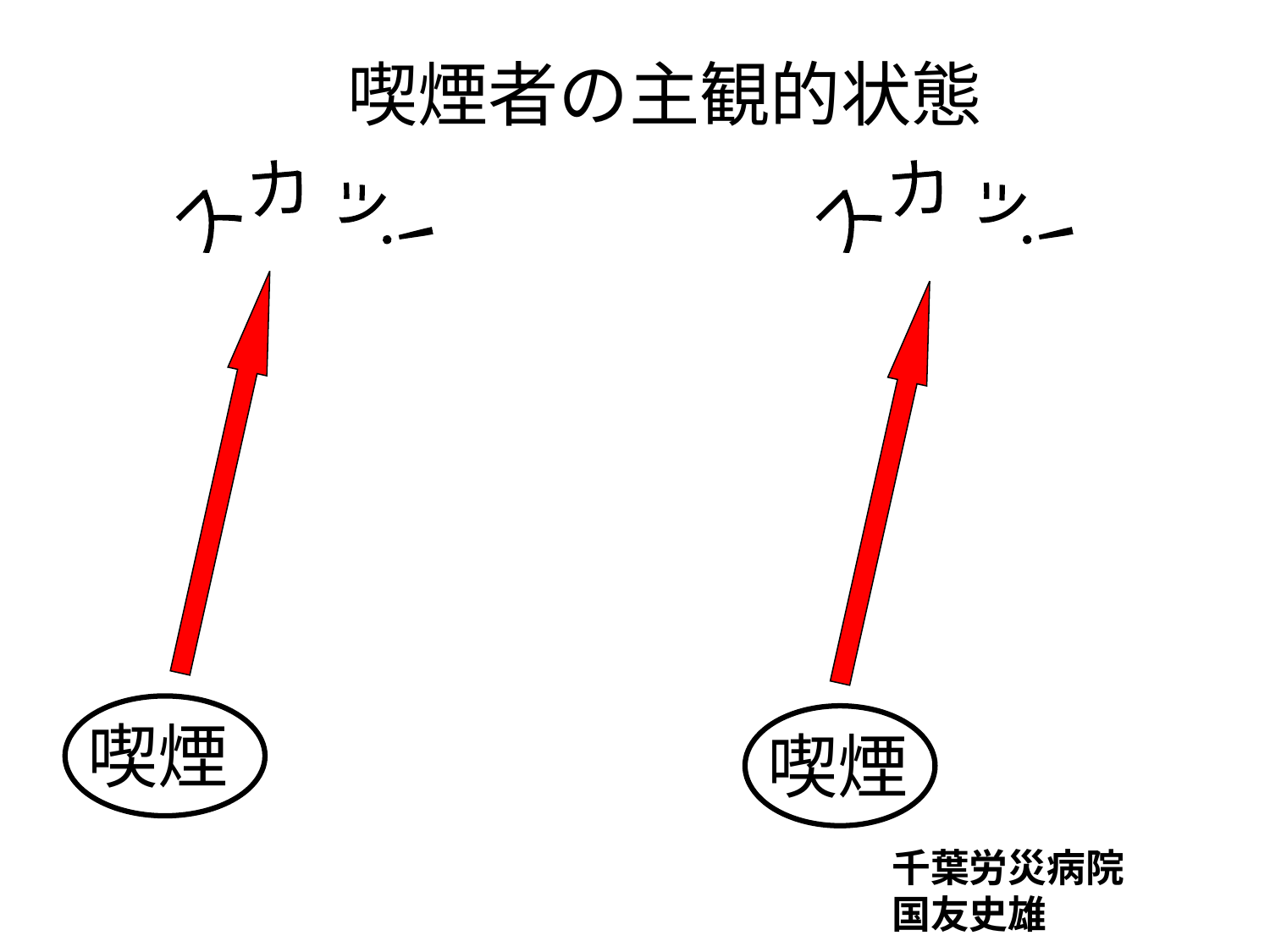

喫煙者の主観的状態
スカッ！

スカッ！

喫煙

喫煙
千葉労災病院
国友史雄